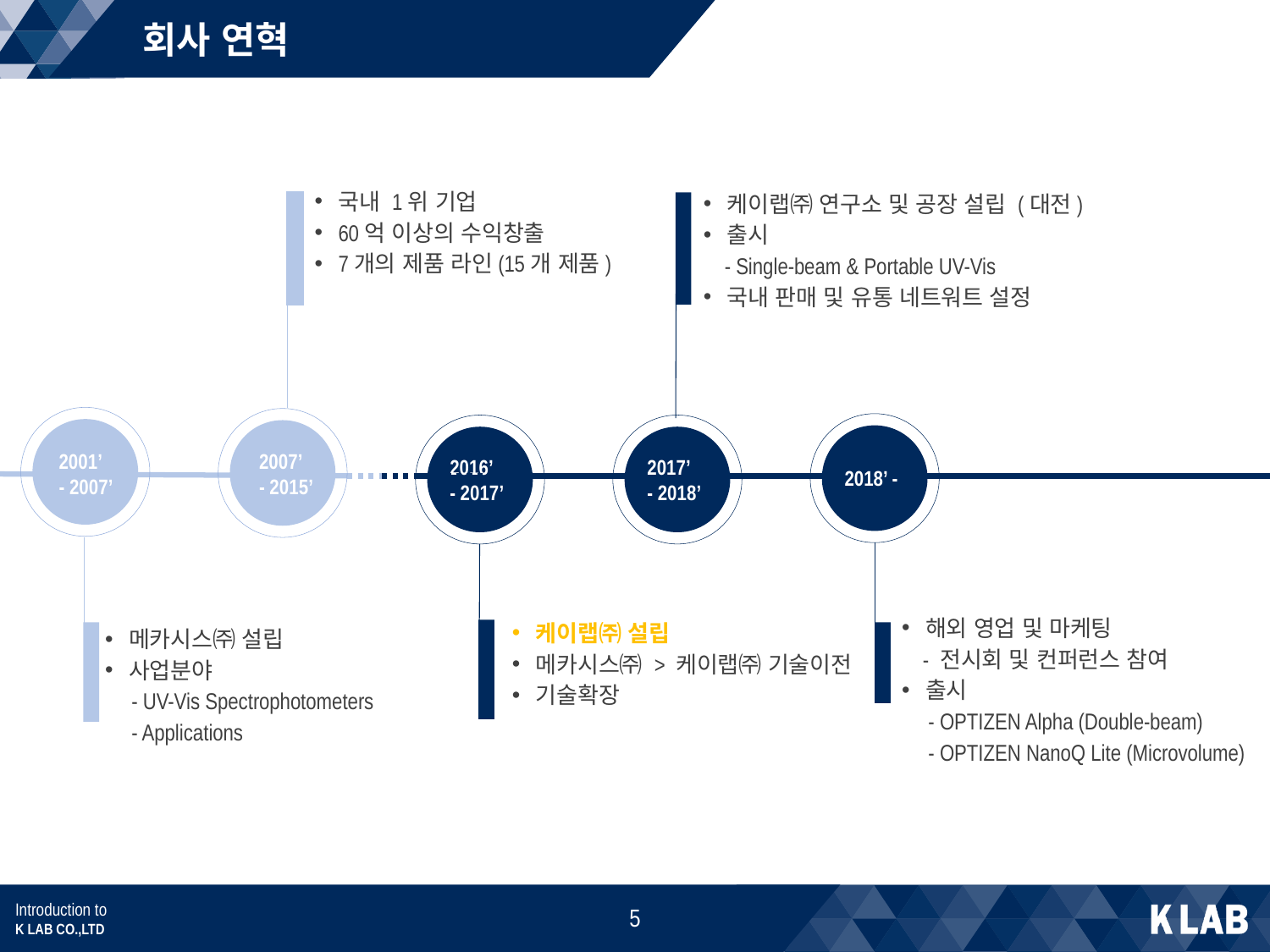

회사 연혁
국내 1위 기업
60억 이상의 수익창출
7개의 제품 라인(15개 제품)
케이랩㈜ 연구소 및 공장 설립 (대전)
출시
    - Single-beam & Portable UV-Vis
국내 판매 및 유통 네트워트 설정

2001’
- 2007’

2007’
- 2015’

2018’ -

2016’
- 2017’

2017’
- 2018’
해외 영업 및 마케팅
    - 전시회 및 컨퍼런스 참여
출시
     - OPTIZEN Alpha (Double-beam)
     - OPTIZEN NanoQ Lite (Microvolume)
케이랩㈜ 설립
메카시스㈜ > 케이랩㈜ 기술이전
기술확장
메카시스㈜ 설립
사업분야
     - UV-Vis Spectrophotometers
     - Applications

5